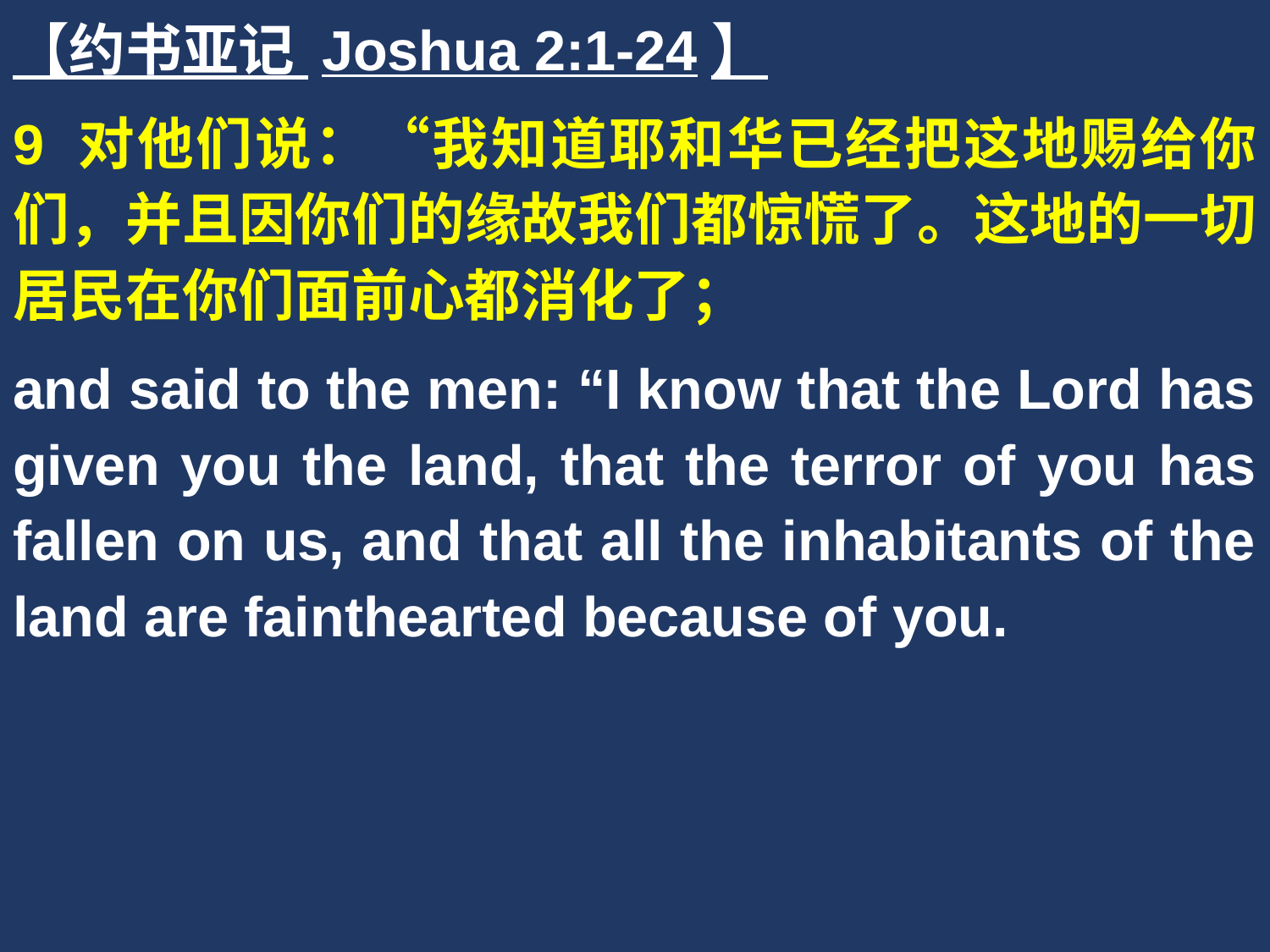

【约书亚记 Joshua 2:1-24】
9 对他们说：“我知道耶和华已经把这地赐给你们，并且因你们的缘故我们都惊慌了。这地的一切居民在你们面前心都消化了；
and said to the men: “I know that the Lord has given you the land, that the terror of you has fallen on us, and that all the inhabitants of the land are fainthearted because of you.